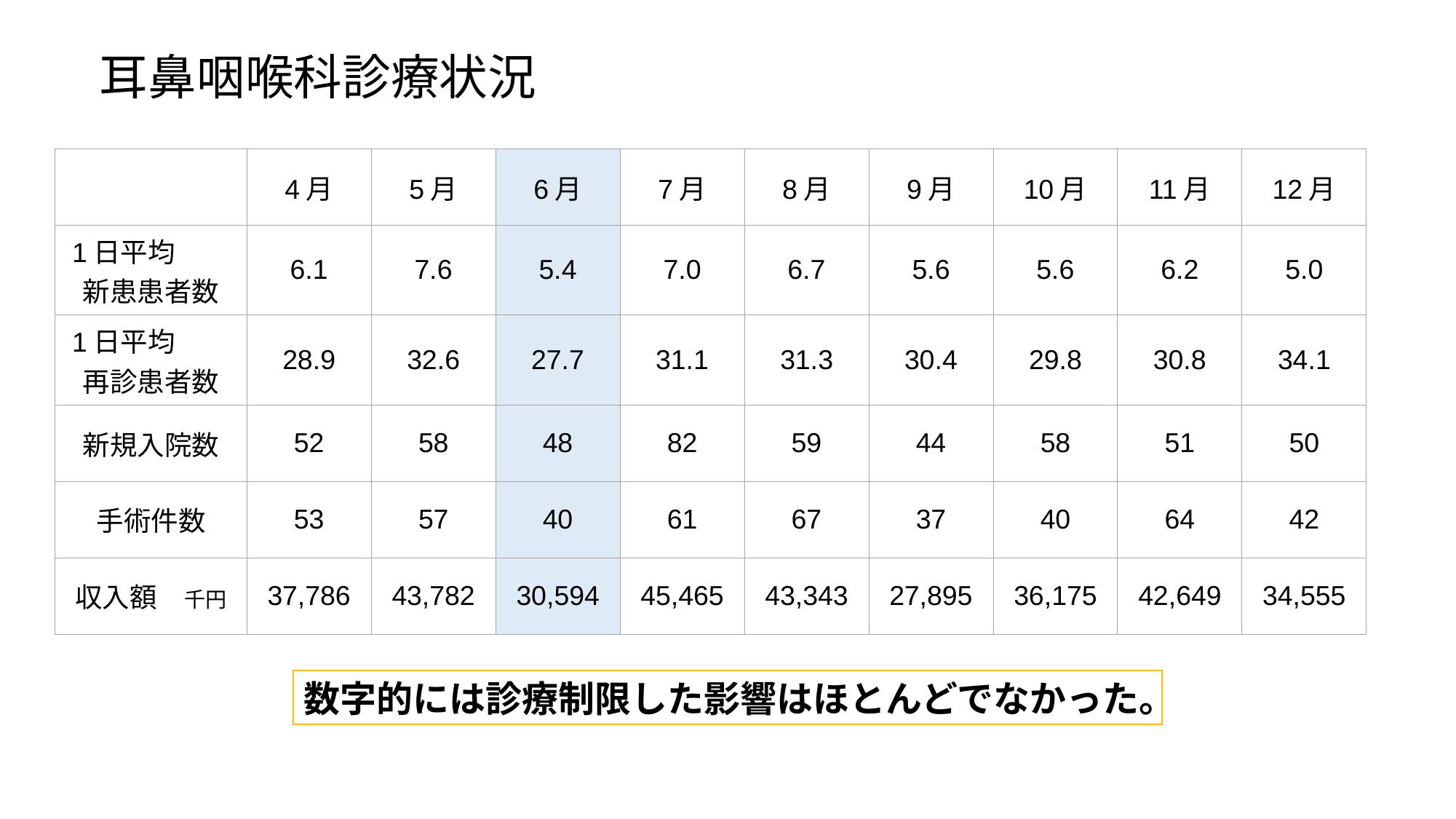

# 耳鼻咽喉科診療状況
|  | 4月 | 5月 | 6月 | 7月 | 8月 | 9月 | 10月 | 11月 | 12月 |
| --- | --- | --- | --- | --- | --- | --- | --- | --- | --- |
| 1日平均　　新患患者数 | 6.1 | 7.6 | 5.4 | 7.0 | 6.7 | 5.6 | 5.6 | 6.2 | 5.0 |
| 1日平均　　再診患者数 | 28.9 | 32.6 | 27.7 | 31.1 | 31.3 | 30.4 | 29.8 | 30.8 | 34.1 |
| 新規入院数 | 52 | 58 | 48 | 82 | 59 | 44 | 58 | 51 | 50 |
| 手術件数 | 53 | 57 | 40 | 61 | 67 | 37 | 40 | 64 | 42 |
| 収入額　千円 | 37,786 | 43,782 | 30,594 | 45,465 | 43,343 | 27,895 | 36,175 | 42,649 | 34,555 |
数字的には診療制限した影響はほとんどでなかった。